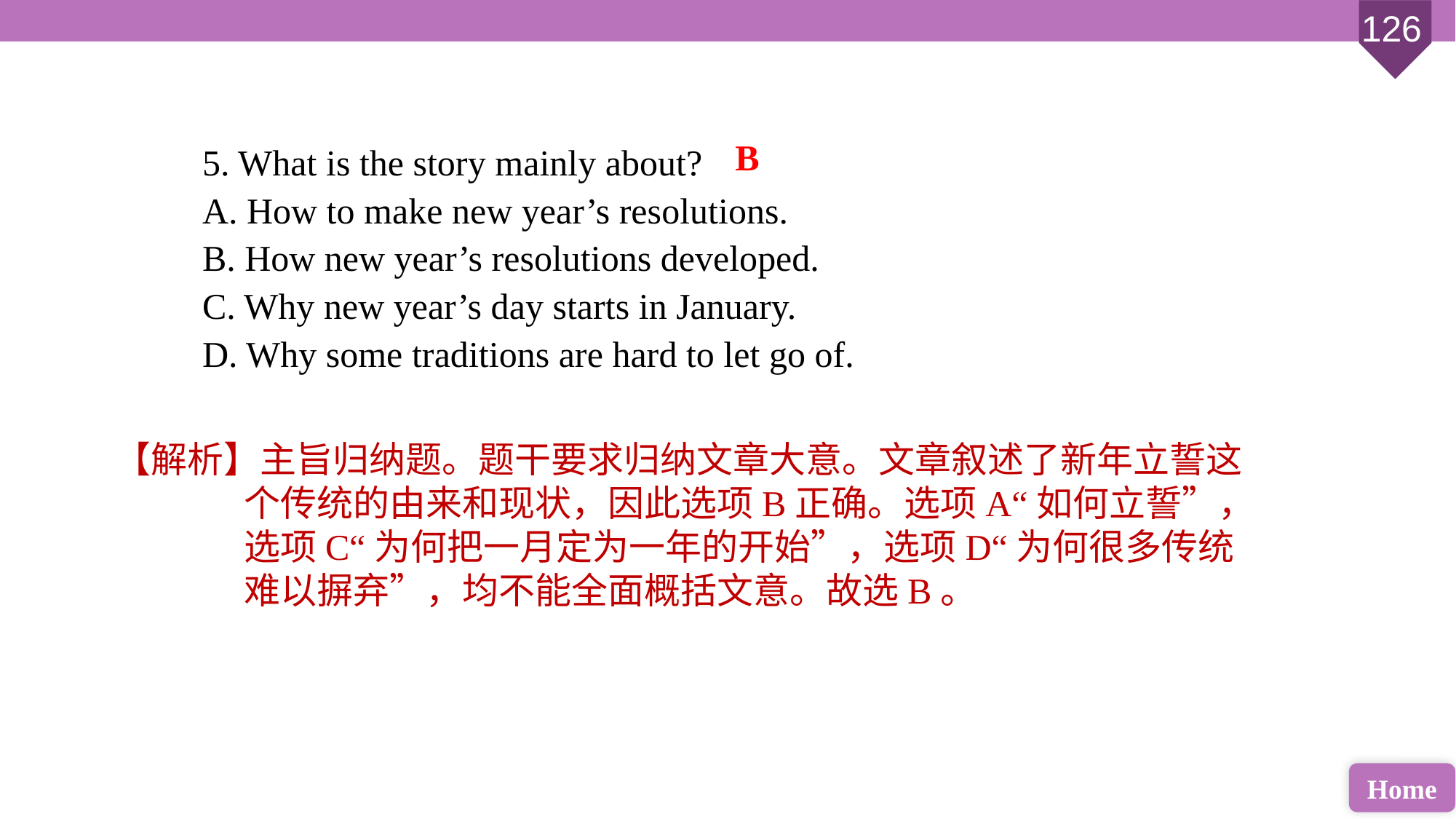

5. What is the story mainly about?
A. How to make new year’s resolutions.
B. How new year’s resolutions developed.
C. Why new year’s day starts in January.
D. Why some traditions are hard to let go of.
B
【解析】主旨归纳题。题干要求归纳文章大意。文章叙述了新年立誓这个传统的由来和现状，因此选项B正确。选项A“如何立誓”，选项C“为何把一月定为一年的开始”，选项D“为何很多传统难以摒弃”，均不能全面概括文意。故选B。